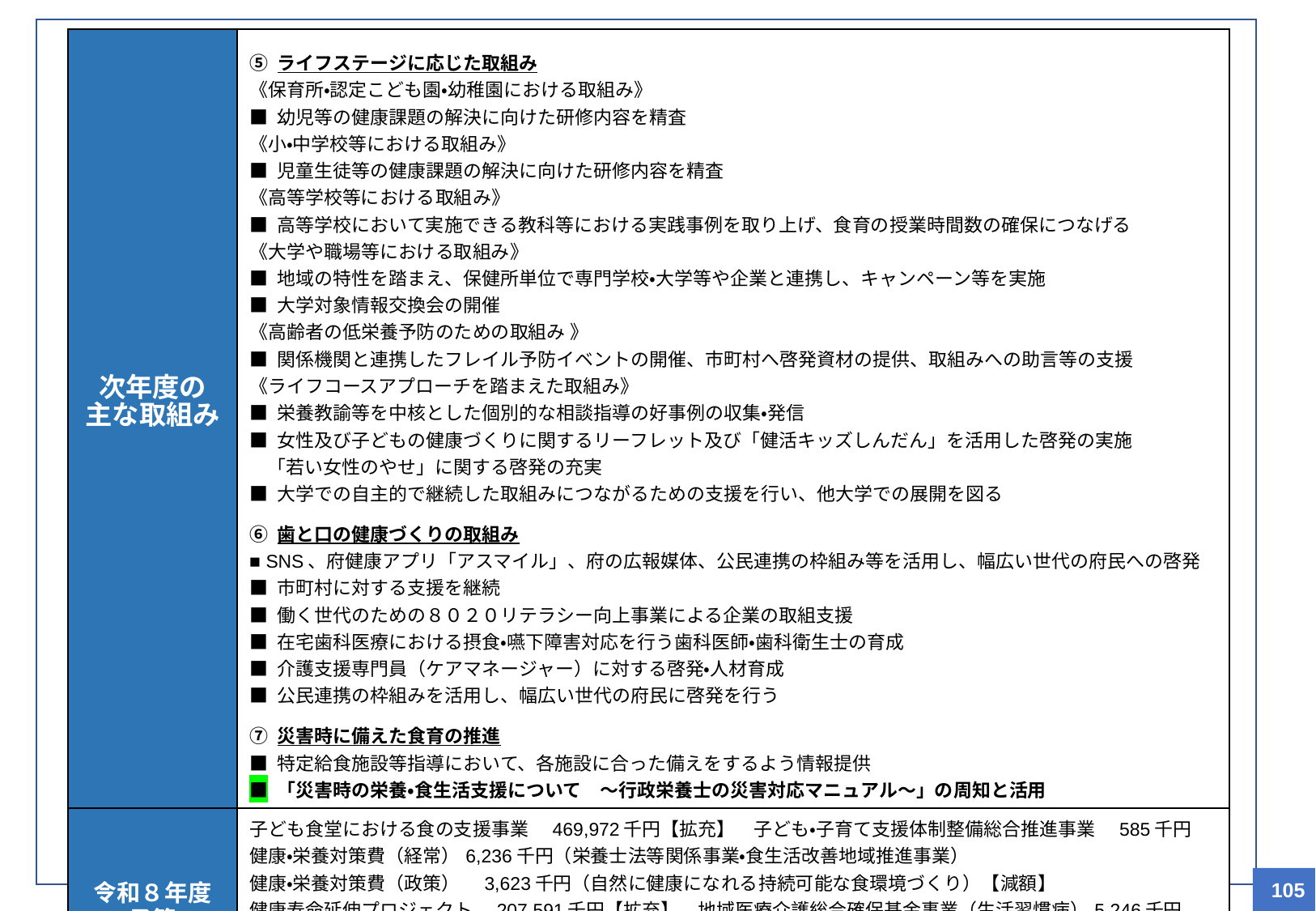

| 次年度の 主な取組み | ⑤ ライフステージに応じた取組み 《保育所・認定こども園・幼稚園における取組み》 ■ 幼児等の健康課題の解決に向けた研修内容を精査 《小・中学校等における取組み》 ■ 児童生徒等の健康課題の解決に向けた研修内容を精査 《高等学校等における取組み》 ■ 高等学校において実施できる教科等における実践事例を取り上げ、食育の授業時間数の確保につなげる 《大学や職場等における取組み》 ■ 地域の特性を踏まえ、保健所単位で専門学校・大学等や企業と連携し、キャンペーン等を実施 ■ 大学対象情報交換会の開催 《高齢者の低栄養予防のための取組み 》 ■ 関係機関と連携したフレイル予防イベントの開催、市町村へ啓発資材の提供、取組みへの助言等の支援 《ライフコースアプローチを踏まえた取組み》 ■ 栄養教諭等を中核とした個別的な相談指導の好事例の収集・発信 ■ 女性及び子どもの健康づくりに関するリーフレット及び「健活キッズしんだん」を活用した啓発の実施 「若い女性のやせ」に関する啓発の充実 ■ 大学での自主的で継続した取組みにつながるための支援を行い、他大学での展開を図る ⑥ 歯と口の健康づくりの取組み ■ SNS、府健康アプリ「アスマイル」、府の広報媒体、公民連携の枠組み等を活用し、幅広い世代の府民への啓発 ■ 市町村に対する支援を継続 ■ 働く世代のための８０２０リテラシー向上事業による企業の取組支援 ■ 在宅歯科医療における摂食・嚥下障害対応を行う歯科医師・歯科衛生士の育成 ■ 介護支援専門員（ケアマネージャー）に対する啓発・人材育成 ■ 公民連携の枠組みを活用し、幅広い世代の府民に啓発を行う ⑦ 災害時に備えた食育の推進 ■ 特定給食施設等指導において、各施設に合った備えをするよう情報提供 ■ 「災害時の栄養・食生活支援について　～行政栄養士の災害対応マニュアル～」の周知と活用 |
| --- | --- |
| 令和８年度 予算 （主要事業) | 子ども食堂における食の支援事業　469,972千円【拡充】　子ども・子育て支援体制整備総合推進事業　585千円 健康・栄養対策費（経常）6,236千円（栄養士法等関係事業・食生活改善地域推進事業） 健康・栄養対策費（政策）　3,623千円（自然に健康になれる持続可能な食環境づくり）【減額】 健康寿命延伸プロジェクト　207,591千円【拡充】　地域医療介護総合確保基金事業（生活習慣病）5,246千円 生涯歯科保健推進事業 1,944千円【※】　　8020運動推進特別事業 3,745千円【※】 大阪府歯科口腔保健計画推進事業 6,695千円【※】　障がい者歯科診療センター運営委託事業 23,968千円【※】 在宅歯科医療における摂食・嚥下障害対応チーム育成事業 3,462千円【※】 在宅高齢者の歯と口の健康向上推進事業 6,058千円【※】 |
105